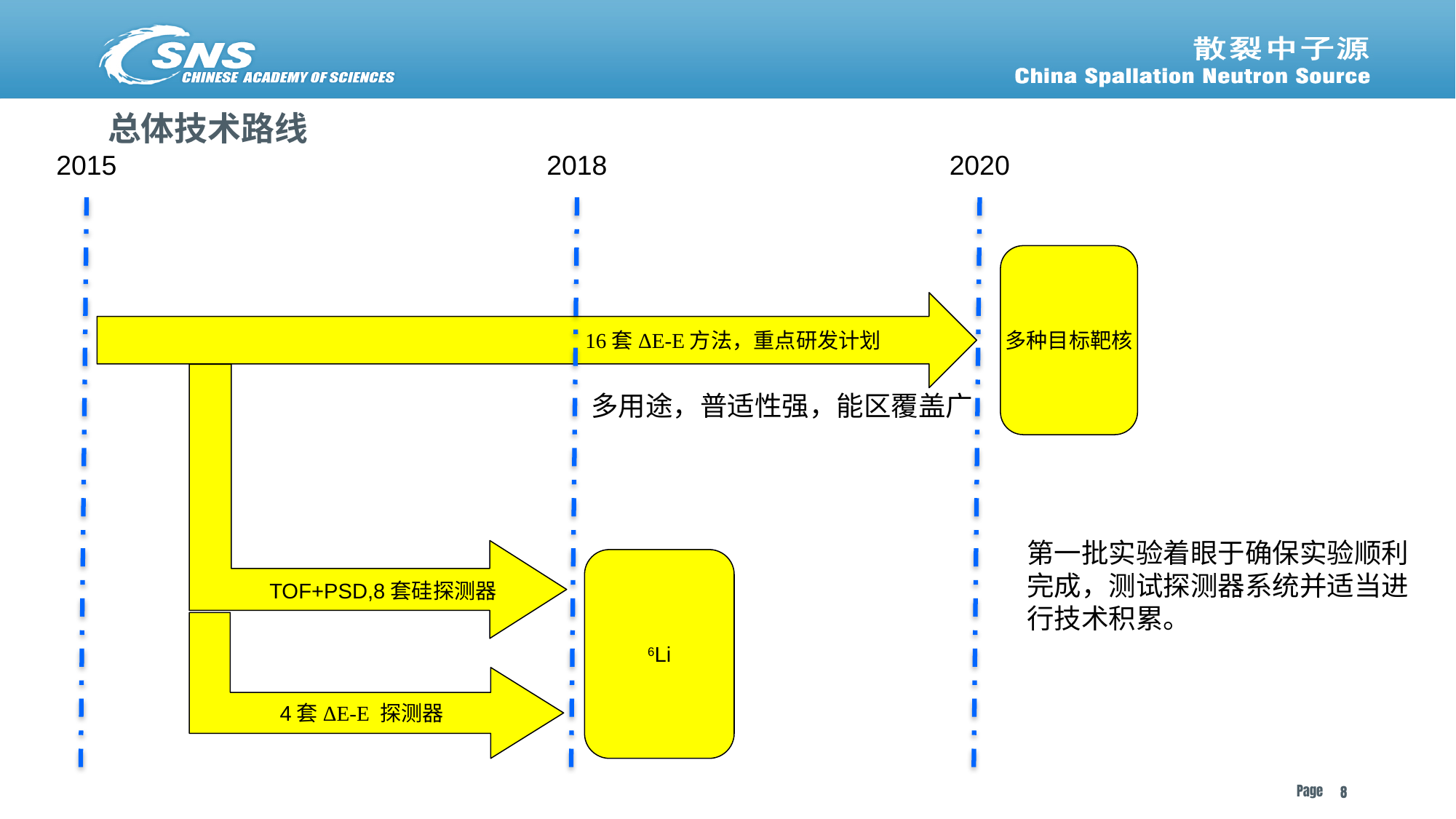

# 总体技术路线
2015
2018
2020
多种目标靶核
                                                                               16套ΔE-E方法，重点研发计划

多用途，普适性强，能区覆盖广

第一批实验着眼于确保实验顺利完成，测试探测器系统并适当进行技术积累。
6Li
TOF+PSD,8套硅探测器
4套ΔE-E 探测器
8